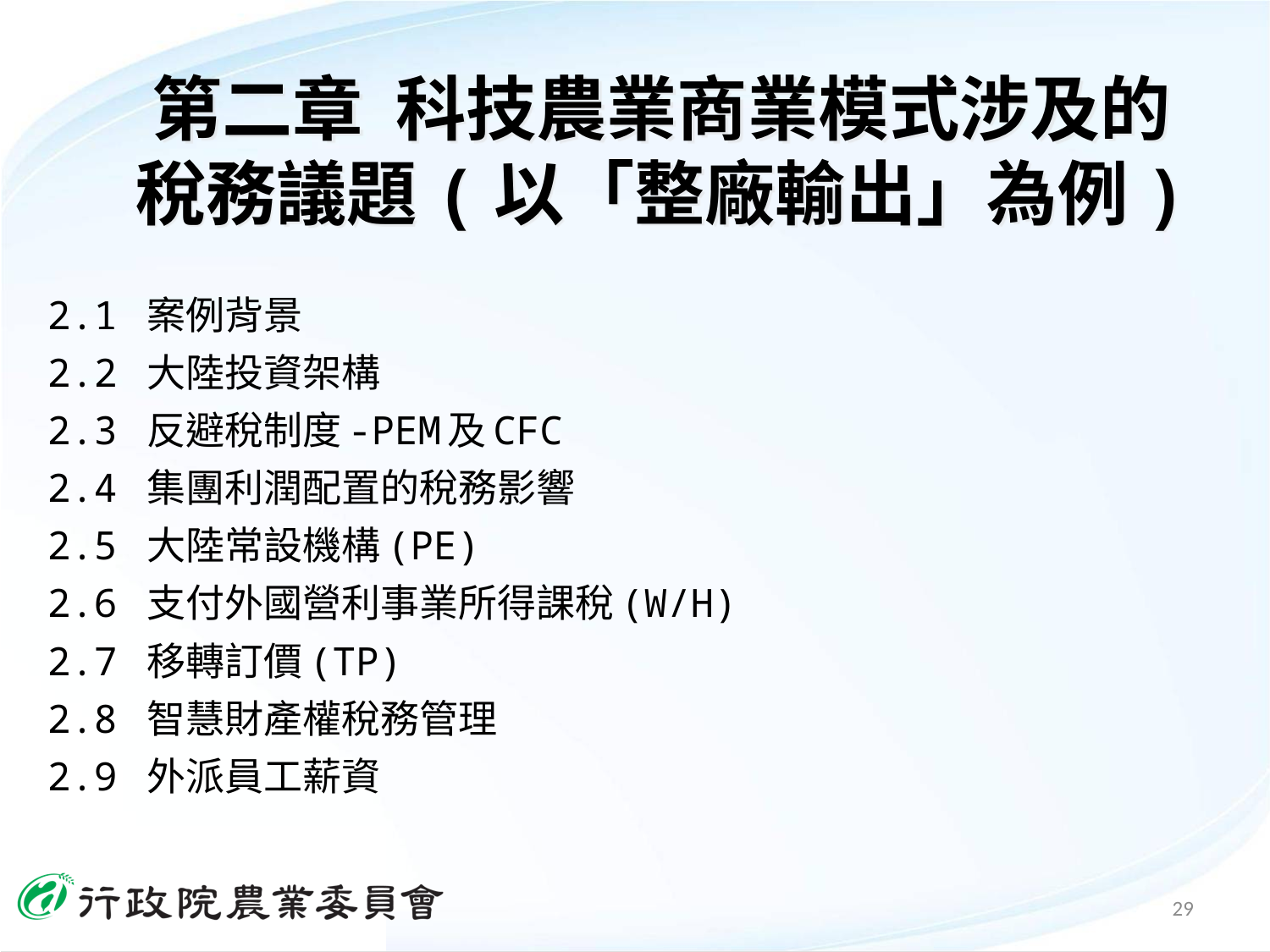

第二章  科技農業商業模式涉及的稅務議題(以「整廠輸出」為例)
2.1 案例背景
2.2 大陸投資架構
2.3 反避稅制度-PEM及CFC
2.4 集團利潤配置的稅務影響
2.5 大陸常設機構(PE)
2.6 支付外國營利事業所得課稅(W/H)
2.7 移轉訂價(TP)
2.8 智慧財產權稅務管理
2.9 外派員工薪資

29